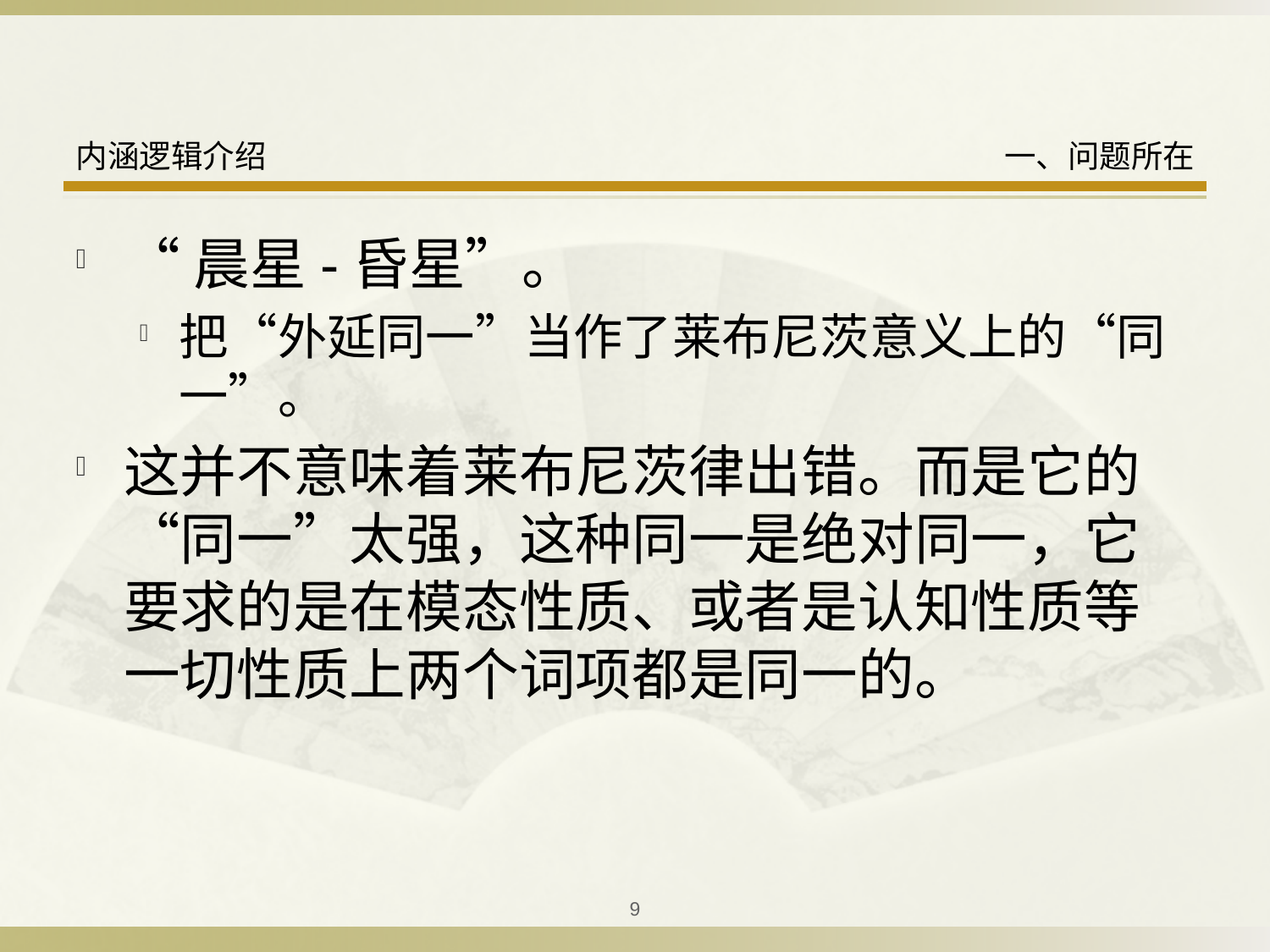

“晨星-昏星”。
把“外延同一”当作了莱布尼茨意义上的“同一”。
这并不意味着莱布尼茨律出错。而是它的“同一”太强，这种同一是绝对同一，它要求的是在模态性质、或者是认知性质等一切性质上两个词项都是同一的。
9